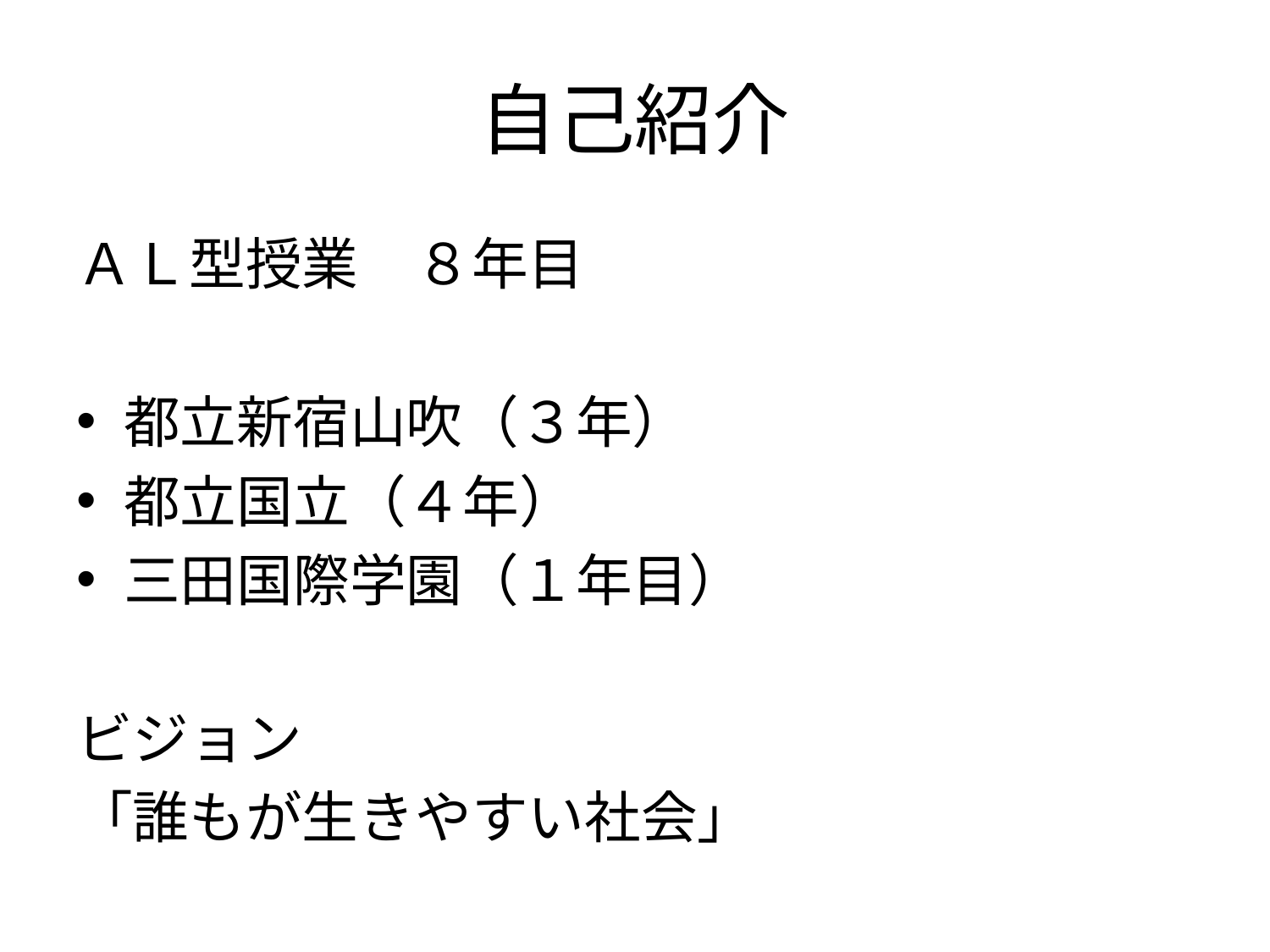

# 自己紹介
ＡＬ型授業　８年目

都立新宿山吹（３年）
都立国立（４年）
三田国際学園（１年目）

ビジョン
「誰もが生きやすい社会」